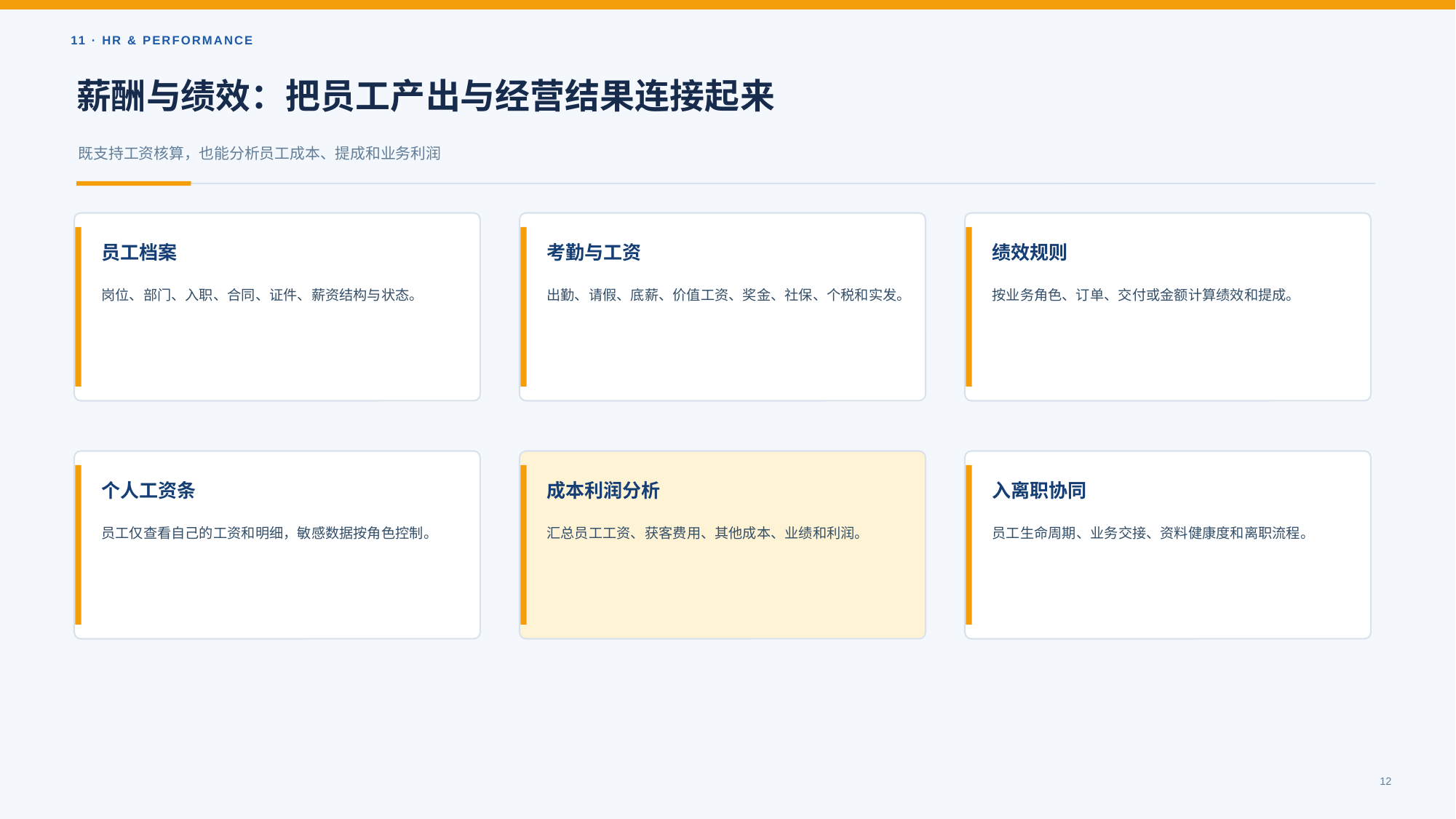

11 · HR & PERFORMANCE
薪酬与绩效：把员工产出与经营结果连接起来
既支持工资核算，也能分析员工成本、提成和业务利润

员工档案
考勤与工资
绩效规则
岗位、部门、入职、合同、证件、薪资结构与状态。
出勤、请假、底薪、价值工资、奖金、社保、个税和实发。
按业务角色、订单、交付或金额计算绩效和提成。

个人工资条
成本利润分析
入离职协同
员工仅查看自己的工资和明细，敏感数据按角色控制。
汇总员工工资、获客费用、其他成本、业绩和利润。
员工生命周期、业务交接、资料健康度和离职流程。
12